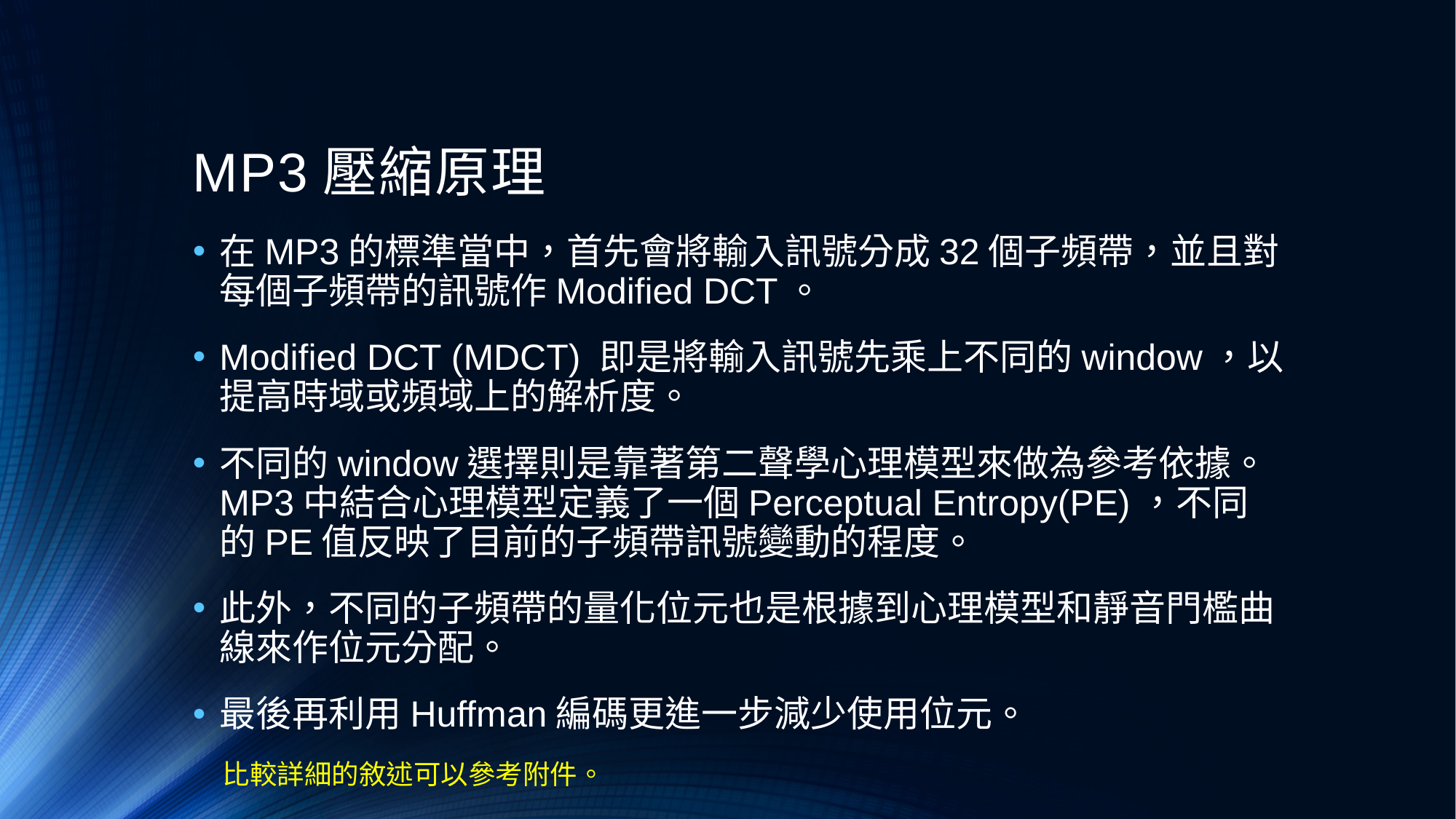

# MP3壓縮原理
在MP3的標準當中，首先會將輸入訊號分成32個子頻帶，並且對每個子頻帶的訊號作Modified DCT。
Modified DCT (MDCT) 即是將輸入訊號先乘上不同的window，以提高時域或頻域上的解析度。
不同的window選擇則是靠著第二聲學心理模型來做為參考依據。MP3中結合心理模型定義了一個Perceptual Entropy(PE)，不同的PE值反映了目前的子頻帶訊號變動的程度。
此外，不同的子頻帶的量化位元也是根據到心理模型和靜音門檻曲線來作位元分配。
最後再利用Huffman編碼更進一步減少使用位元。
比較詳細的敘述可以參考附件。